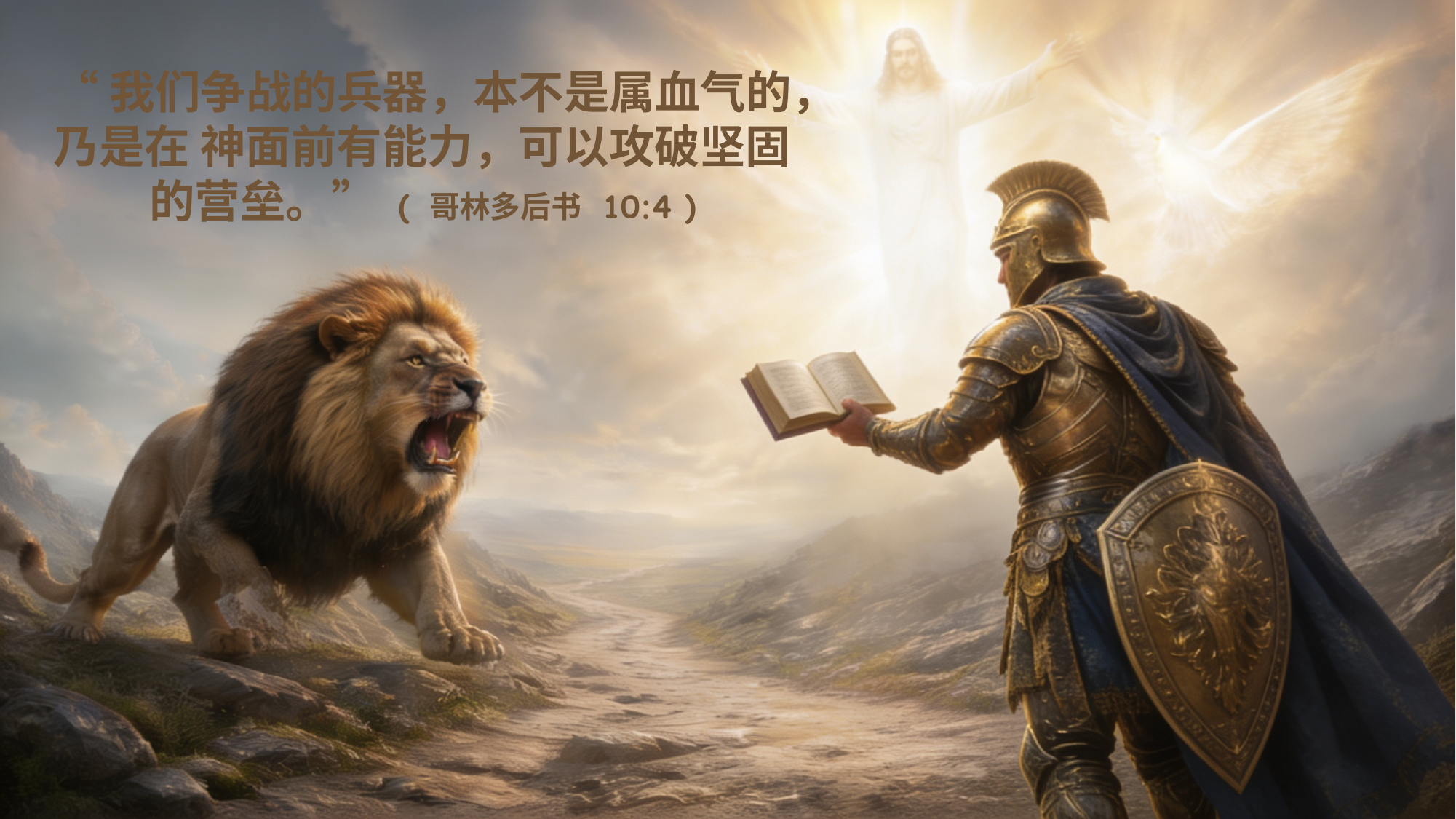

“我们争战的兵器，本不是属血气的，乃是在 神面前有能力，可以攻破坚固的营垒。” ( 哥林多后书  10:4 )